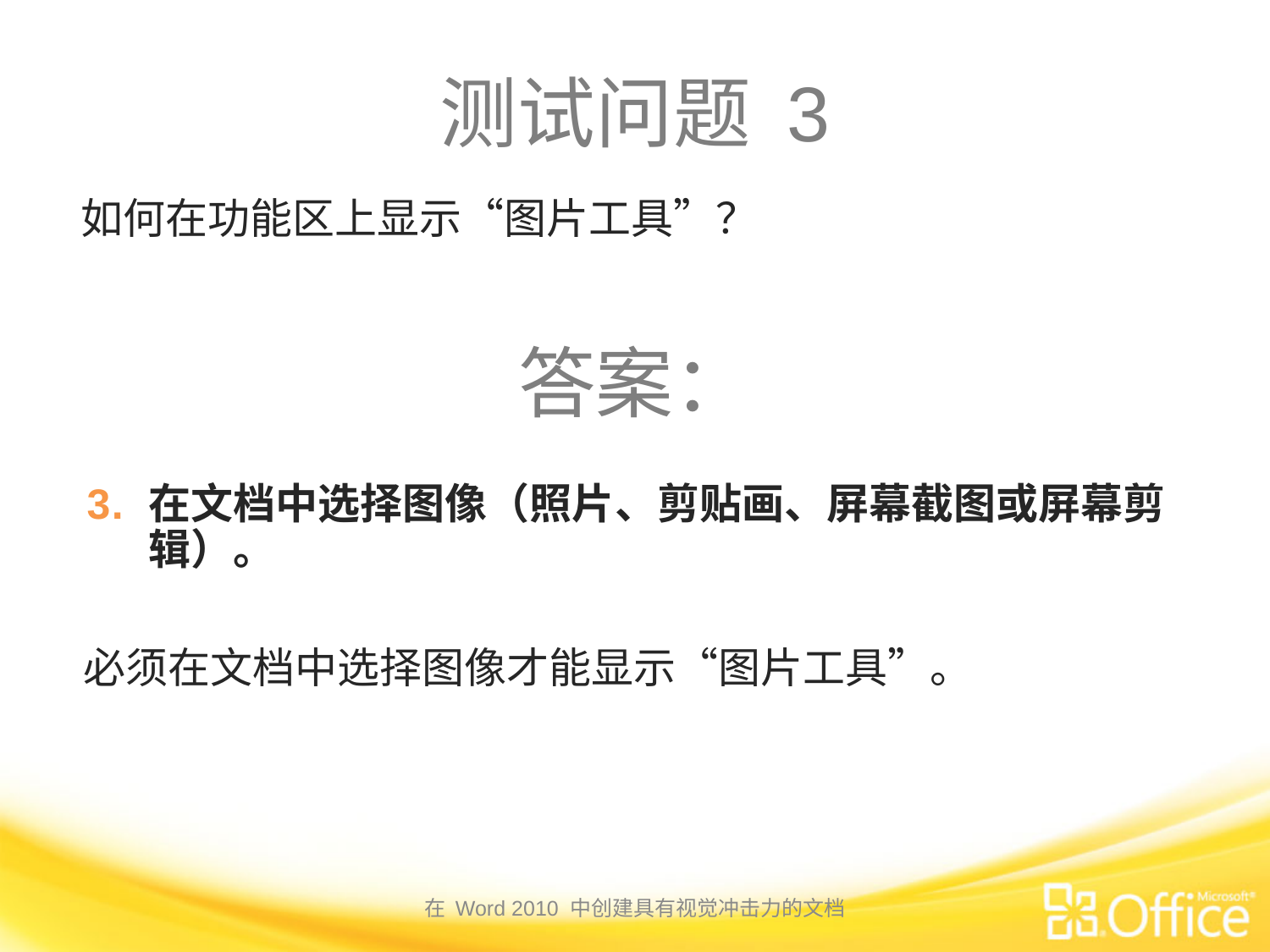

# 测试问题 3
如何在功能区上显示“图片工具”？
答案：
在文档中选择图像（照片、剪贴画、屏幕截图或屏幕剪辑）。
必须在文档中选择图像才能显示“图片工具”。
在 Word 2010 中创建具有视觉冲击力的文档